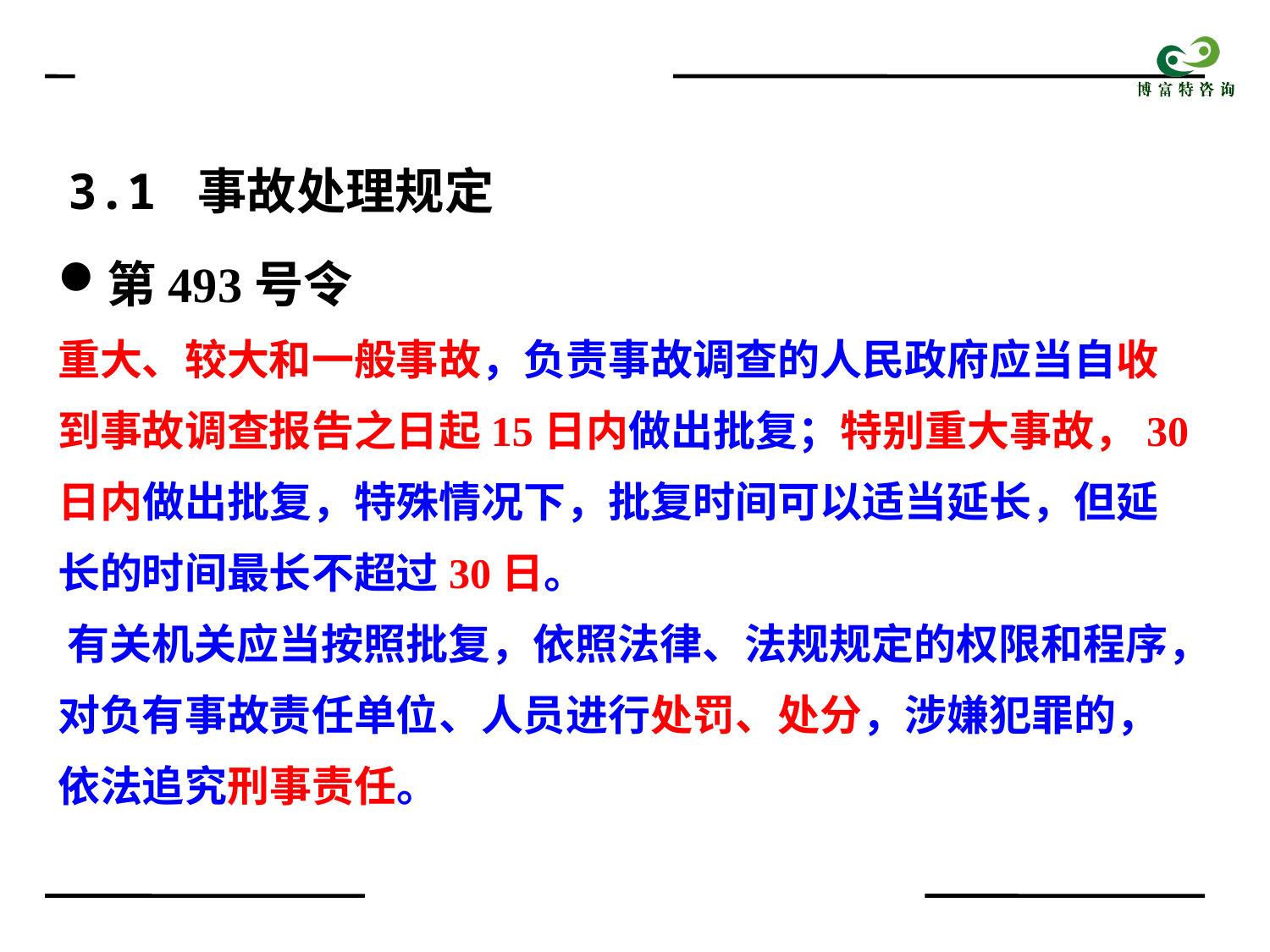

3.1 事故处理规定
第493号令
重大、较大和一般事故，负责事故调查的人民政府应当自收到事故调查报告之日起15日内做出批复；特别重大事故，30日内做出批复，特殊情况下，批复时间可以适当延长，但延长的时间最长不超过30日。
 有关机关应当按照批复，依照法律、法规规定的权限和程序，对负有事故责任单位、人员进行处罚、处分，涉嫌犯罪的，依法追究刑事责任。